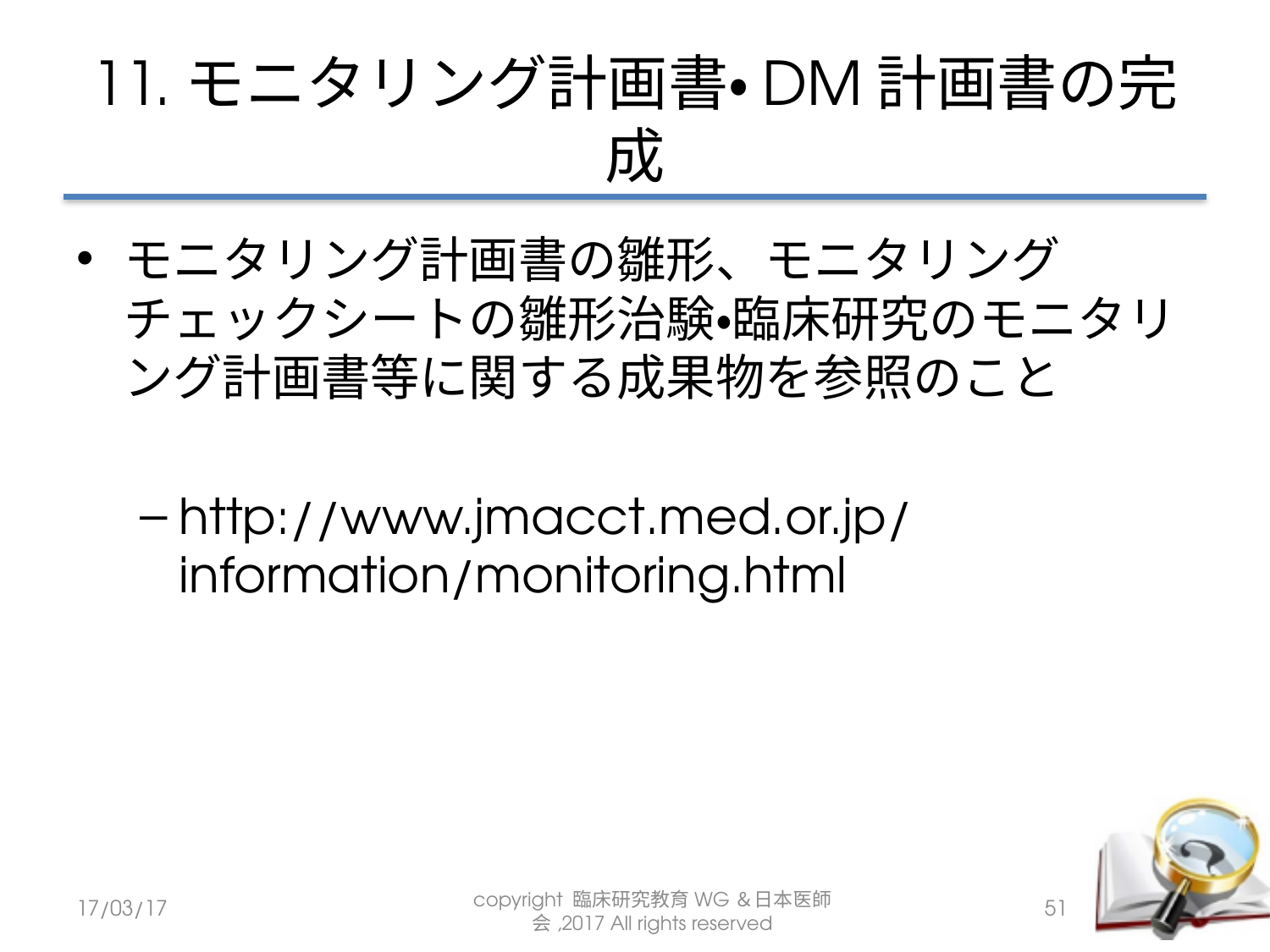

# 11.モニタリング計画書・DM計画書の完成
モニタリング計画書の雛形、モニタリングチェックシートの雛形治験・臨床研究のモニタリング計画書等に関する成果物を参照のこと

http://www.jmacct.med.or.jp/information/monitoring.html
17/03/17
copyright 臨床研究教育WG＆日本医師会,2017 All rights reserved
51